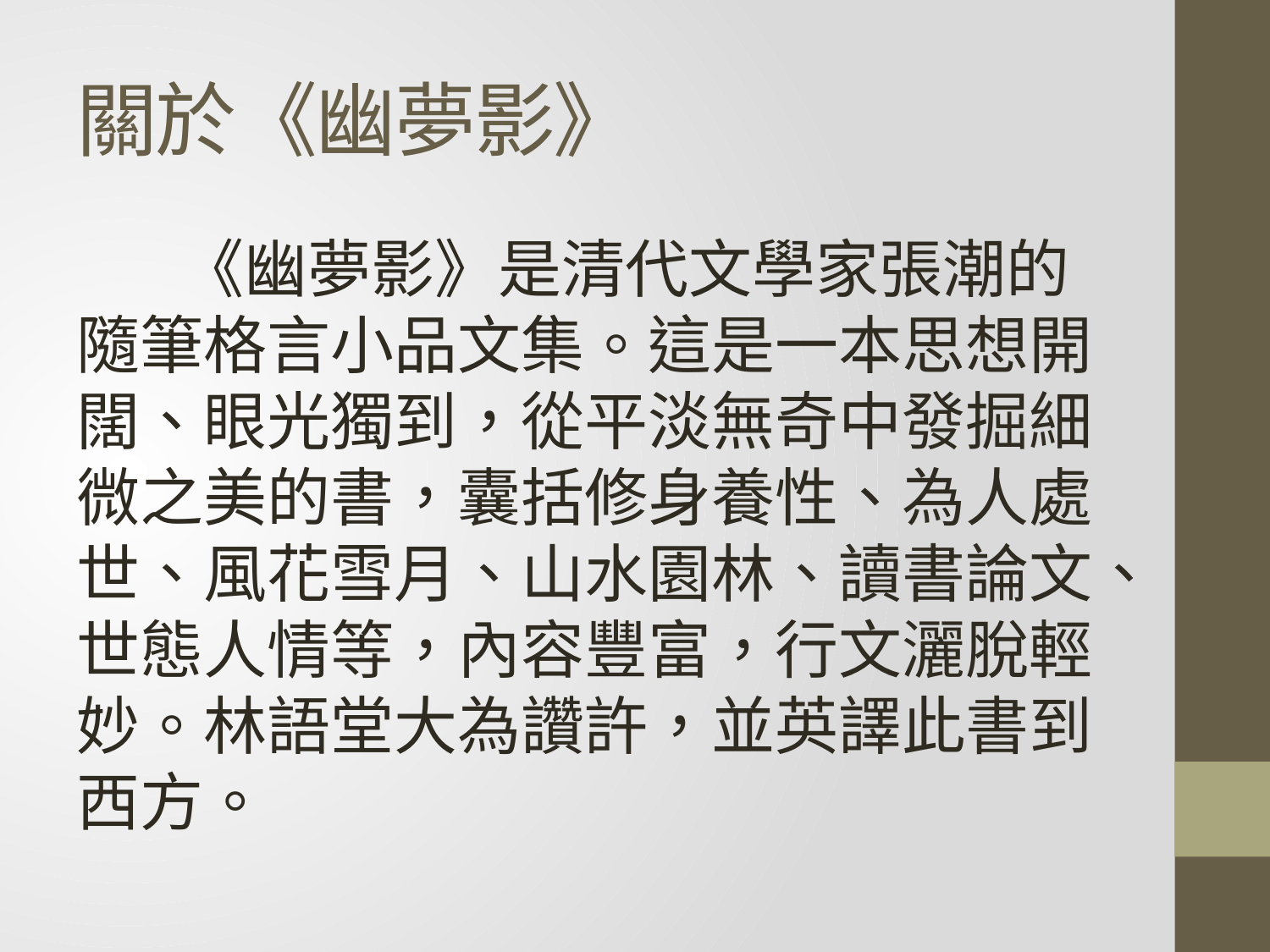

# 關於《幽夢影》
           《幽夢影》是清代文學家張潮的隨筆格言小品文集。這是一本思想開闊、眼光獨到，從平淡無奇中發掘細微之美的書，囊括修身養性、為人處世、風花雪月、山水園林、讀書論文、世態人情等，內容豐富，行文灑脫輕妙。林語堂大為讚許，並英譯此書到西方。